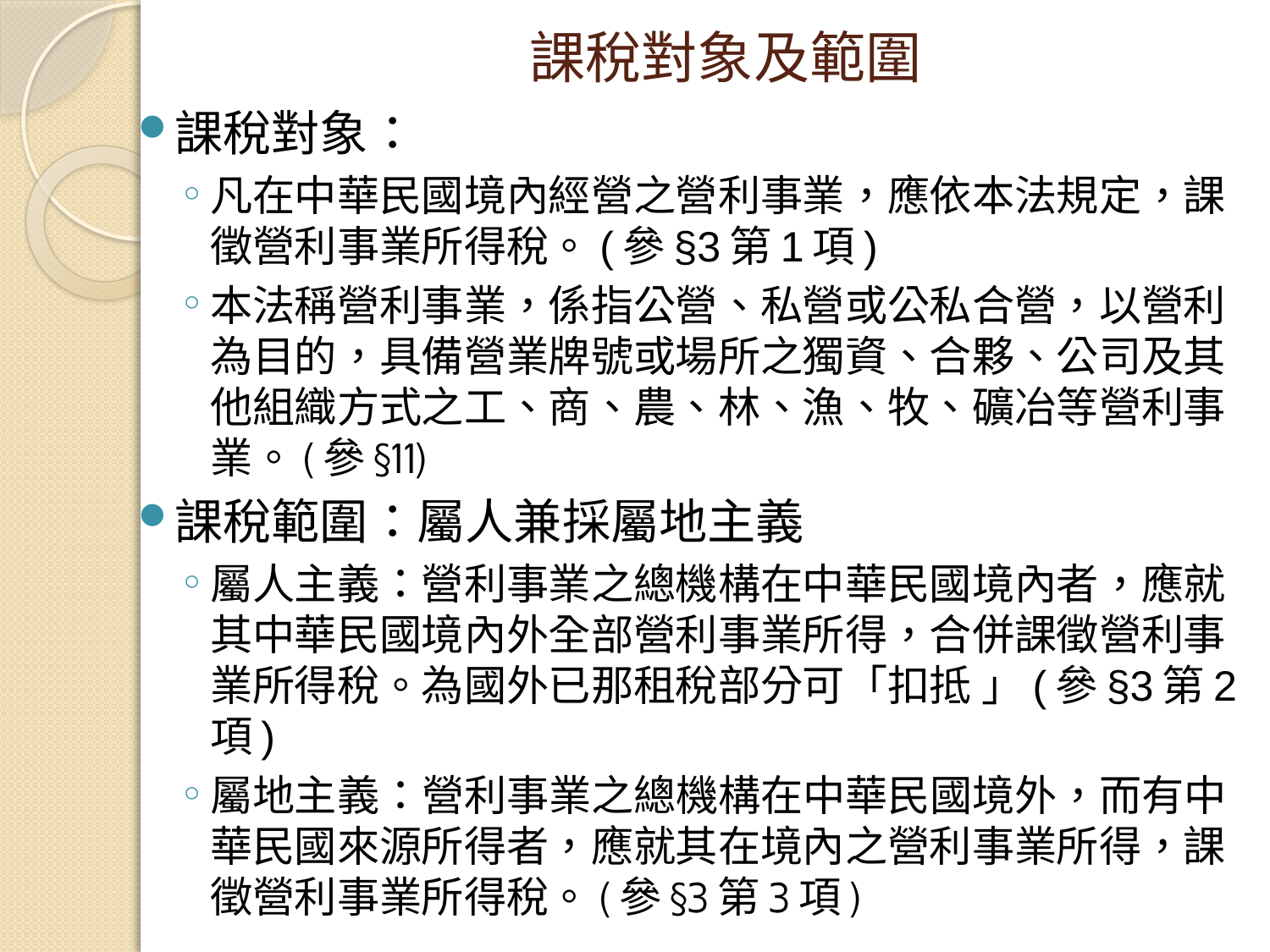

# 課稅對象及範圍
課稅對象：
凡在中華民國境內經營之營利事業，應依本法規定，課徵營利事業所得稅。(參§3第1項)
本法稱營利事業，係指公營、私營或公私合營，以營利為目的，具備營業牌號或場所之獨資、合夥、公司及其他組織方式之工、商、農、林、漁、牧、礦冶等營利事業。(參§11)
課稅範圍：屬人兼採屬地主義
屬人主義：營利事業之總機構在中華民國境內者，應就其中華民國境內外全部營利事業所得，合併課徵營利事業所得稅。為國外已那租稅部分可「扣抵 」(參§3第2項)
屬地主義：營利事業之總機構在中華民國境外，而有中華民國來源所得者，應就其在境內之營利事業所得，課徵營利事業所得稅。(參§3第3項)